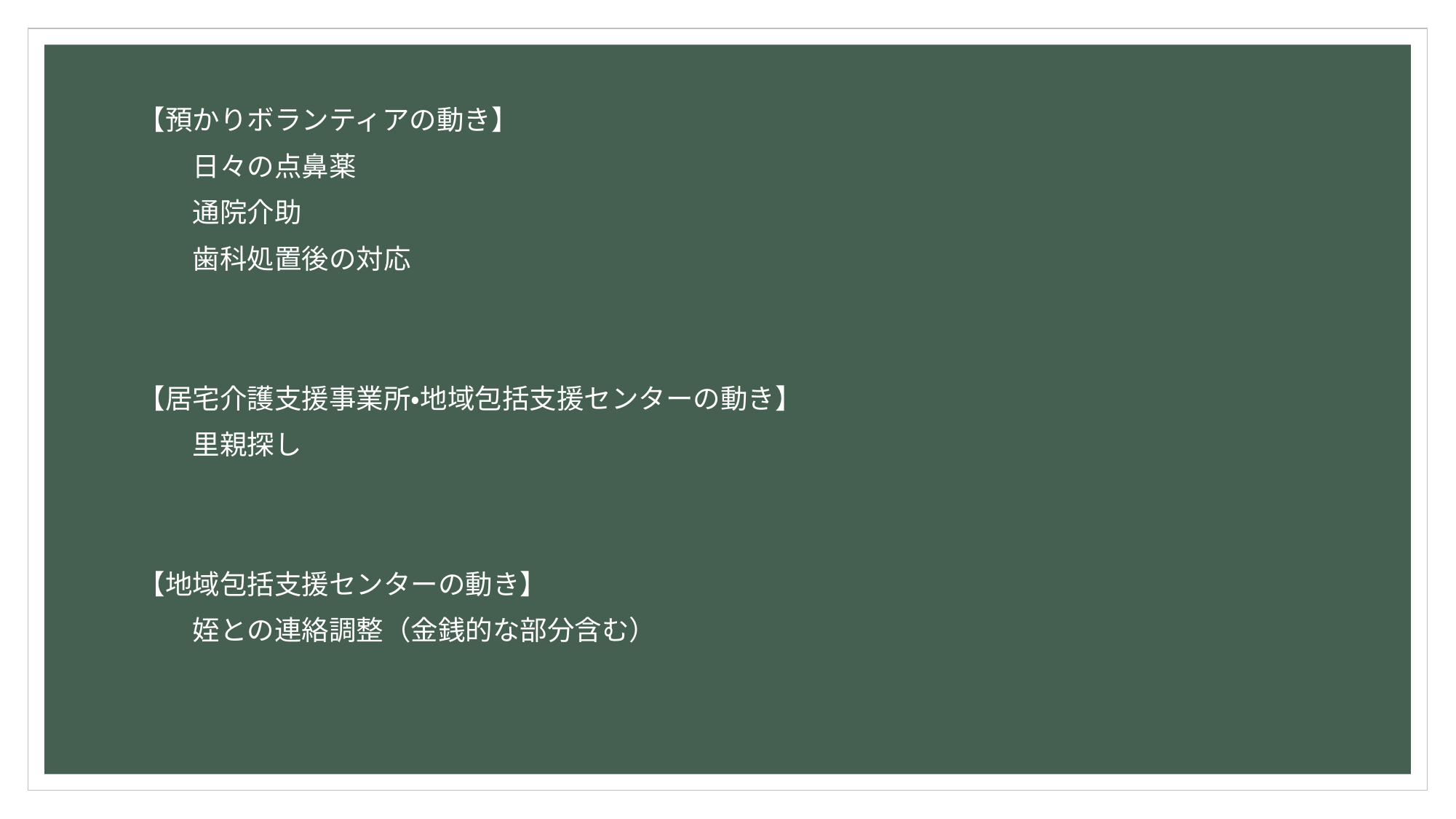

【預かりボランティアの動き】
　　日々の点鼻薬
　　通院介助
　　歯科処置後の対応

【居宅介護支援事業所・地域包括支援センターの動き】
　　里親探し

【地域包括支援センターの動き】
　　姪との連絡調整（金銭的な部分含む）